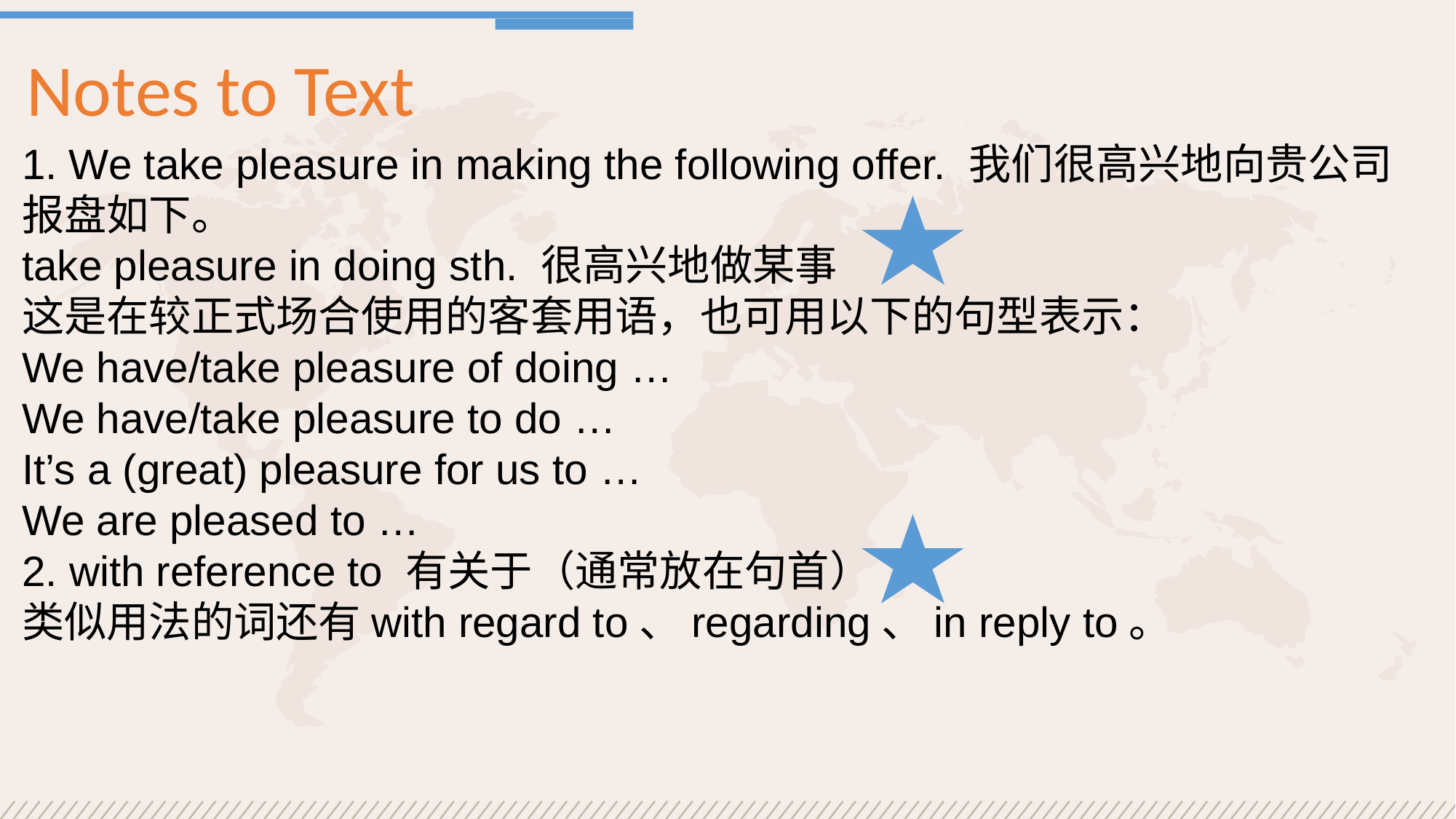

Notes to Text
1. We take pleasure in making the following offer. 我们很高兴地向贵公司报盘如下。
take pleasure in doing sth. 很高兴地做某事
这是在较正式场合使用的客套用语，也可用以下的句型表示：
We have/take pleasure of doing …
We have/take pleasure to do …
It’s a (great) pleasure for us to …
We are pleased to …
2. with reference to 有关于（通常放在句首）
类似用法的词还有with regard to、regarding、in reply to。